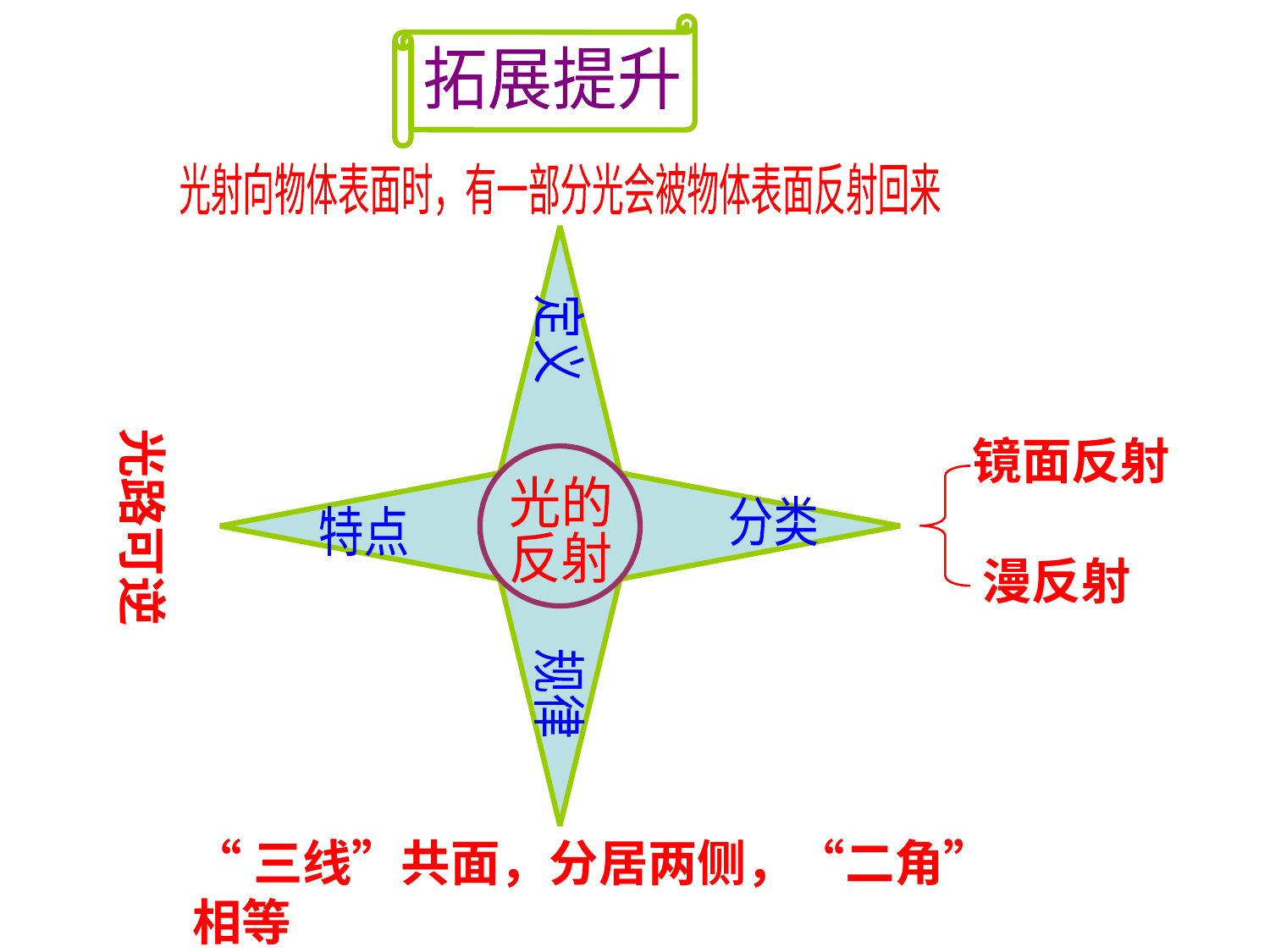

拓展提升
光射向物体表面时，有一部分光会被物体表面反射回来

光的
反射
定义
光路可逆
镜面反射

漫反射
分类
特点
规律
“三线”共面，分居两侧，“二角”相等